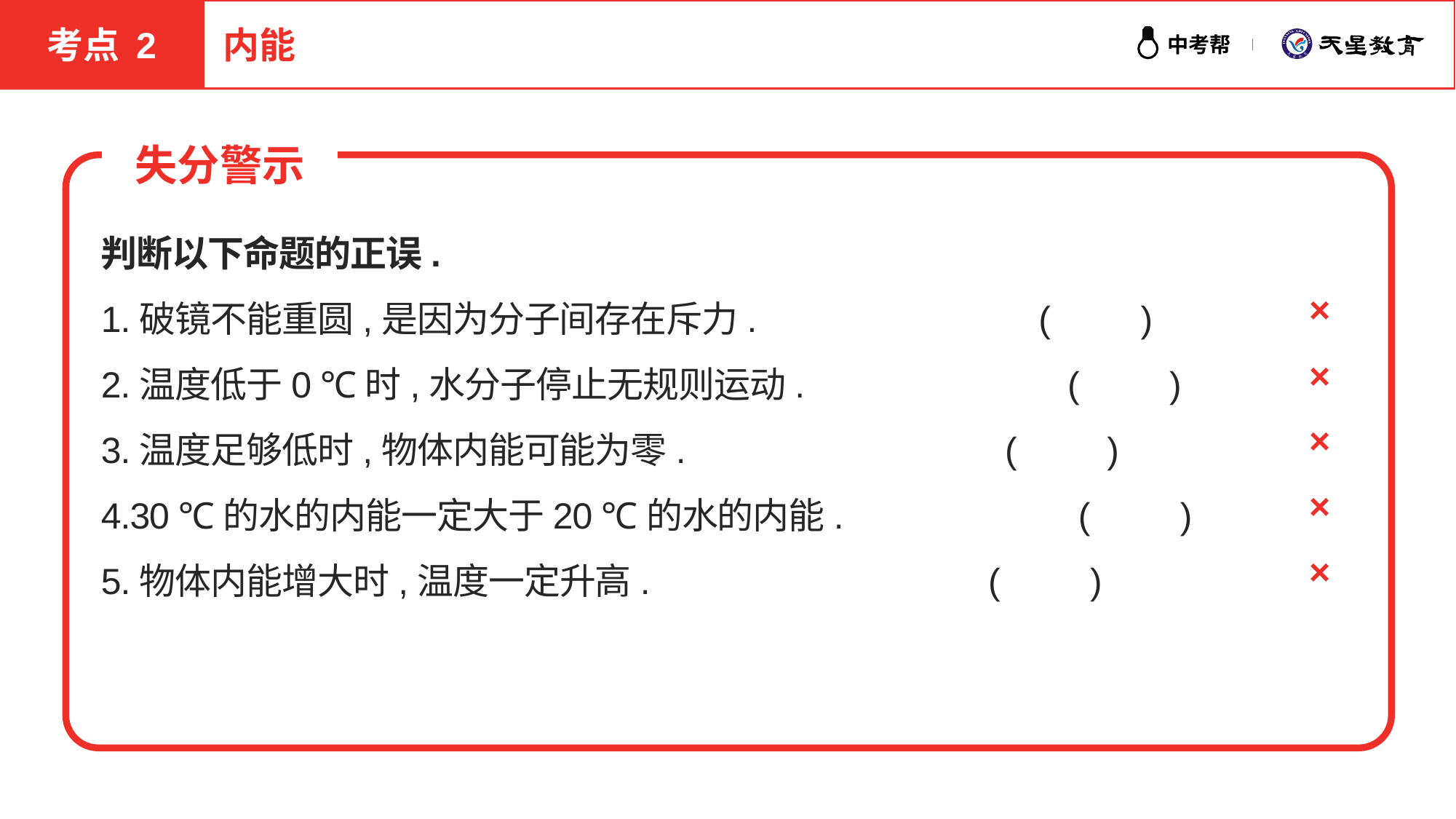

考点 2
内能
失分警示

判断以下命题的正误.
1.破镜不能重圆,是因为分子间存在斥力.                              (　　)
2.温度低于0 ℃时,水分子停止无规则运动.                            (　　)
3.温度足够低时,物体内能可能为零.                                  (　　)
4.30 ℃的水的内能一定大于20 ℃的水的内能.                         (　　)
5.物体内能增大时,温度一定升高.                                    (　　)
×
×
×
×
×